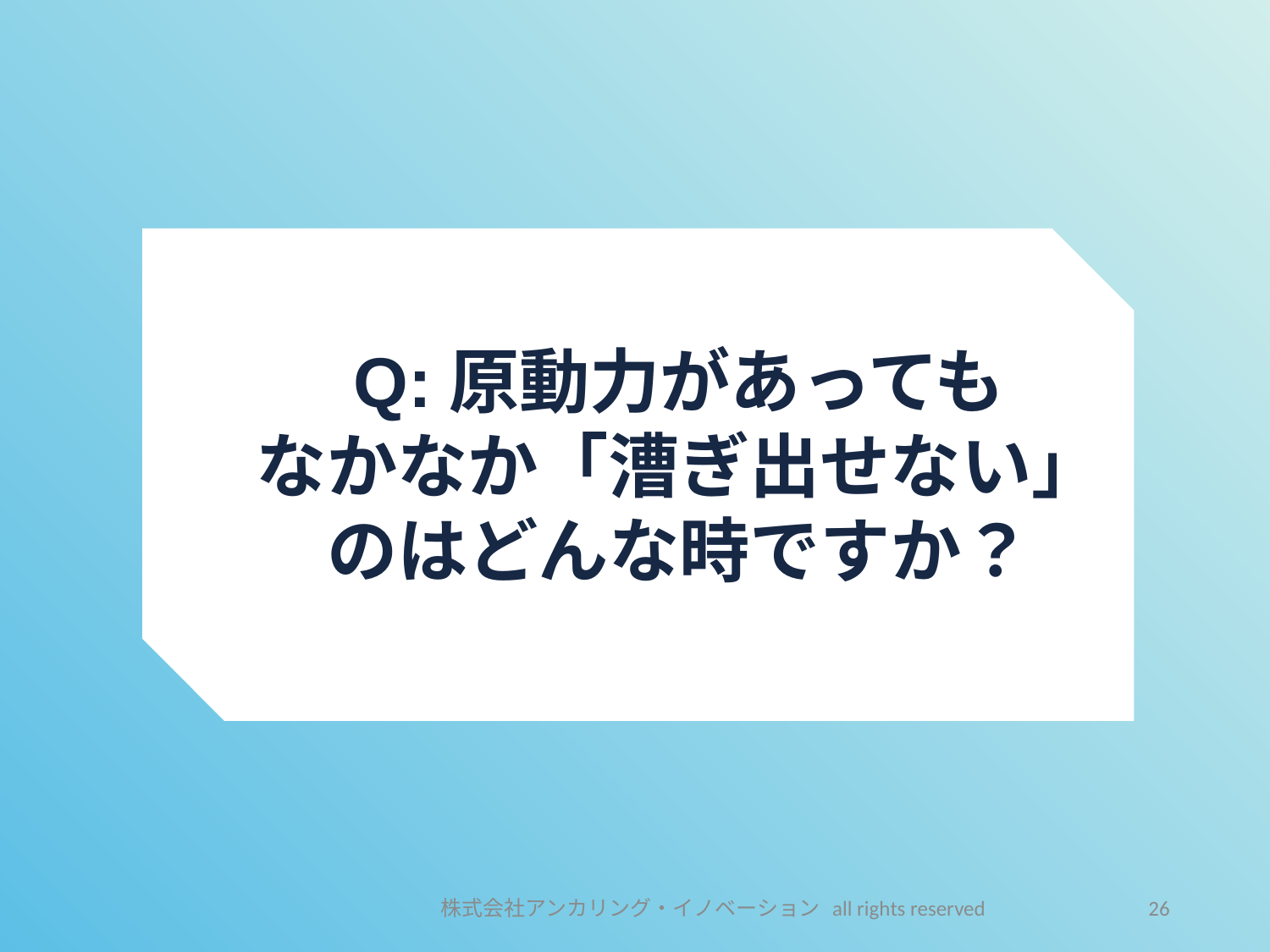

Q:原動力があっても
なかなか「漕ぎ出せない」
のはどんな時ですか？
株式会社アンカリング・イノベーション all rights reserved
26